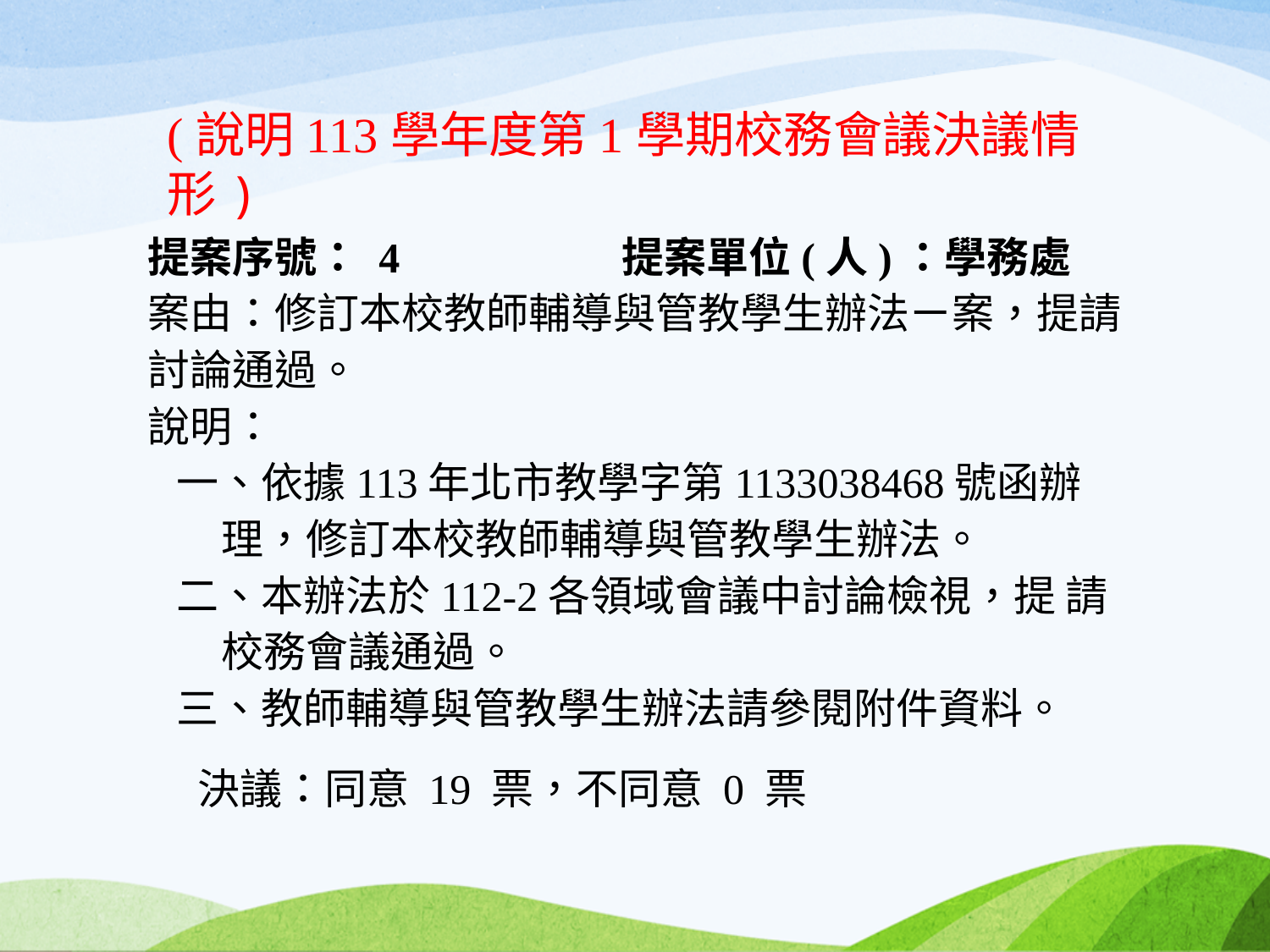

(說明113學年度第1學期校務會議決議情形)
提案序號： 4                    提案單位(人)：學務處
案由：修訂本校教師輔導與管教學生辦法ㄧ案，提請討論通過。
說明：
  一、依據113年北市教學字第1133038468號函辦理，修訂本校教師輔導與管教學生辦法。
  二、本辦法於112-2各領域會議中討論檢視，提 請校務會議通過。
  三、教師輔導與管教學生辦法請參閱附件資料。
決議：同意 19 票，不同意 0 票